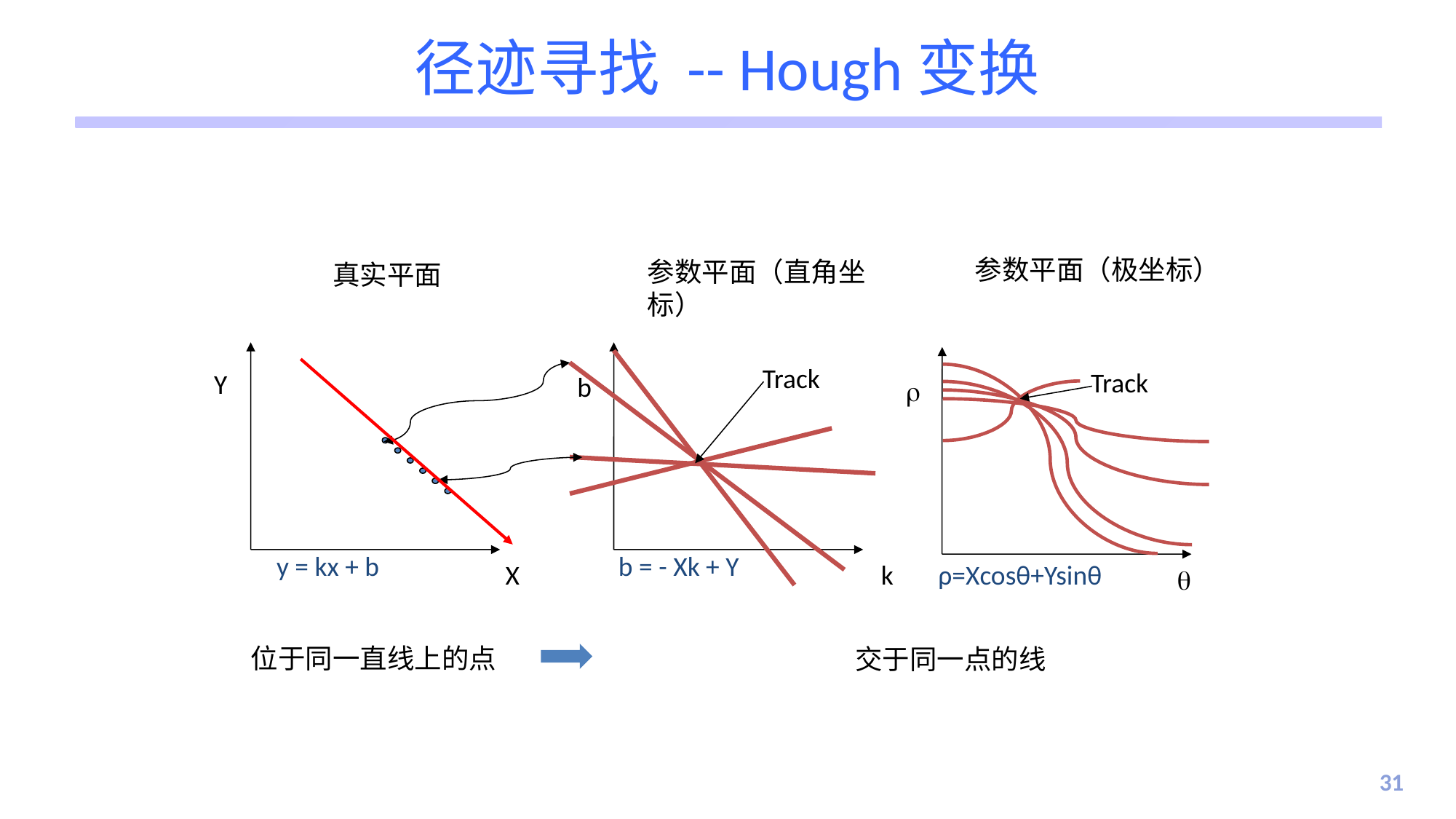

# 径迹寻找 -- Hough变换
参数平面（极坐标）
参数平面（直角坐标）
真实平面

Track

Track
Y

b
ρ

y = kx + b
b = - Xk + Y

X
k
ρ=Xcosθ+Ysinθ

θ

位于同一直线上的点
交于同一点的线
31